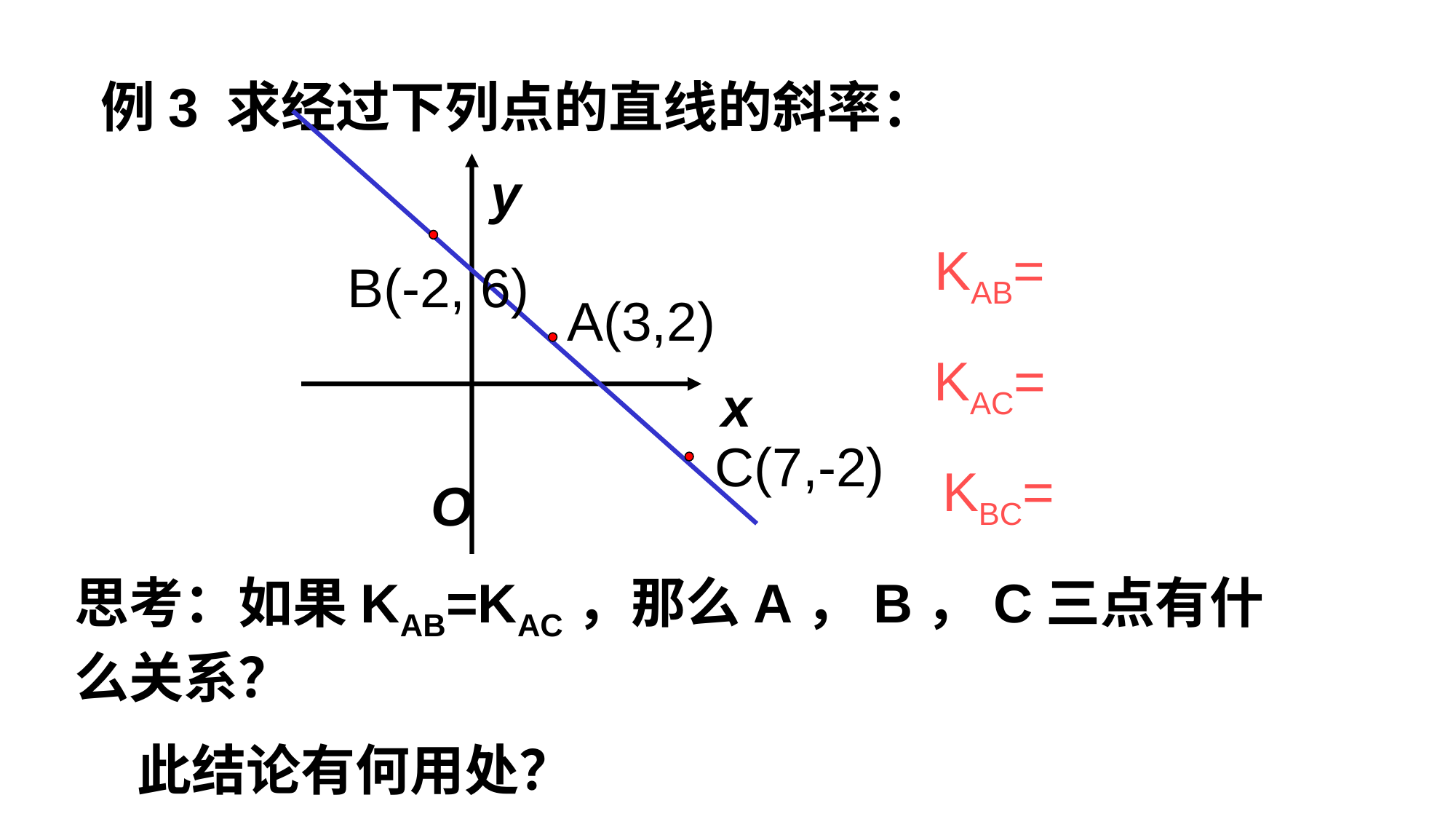

例3 求经过下列点的直线的斜率：

y

KAB=
B(-2, 6)
A(3,2)

KAC=
x

C(7,-2)

KBC=

O
思考：如果KAB=KAC，那么A，B，C三点有什么关系？
    此结论有何用处？